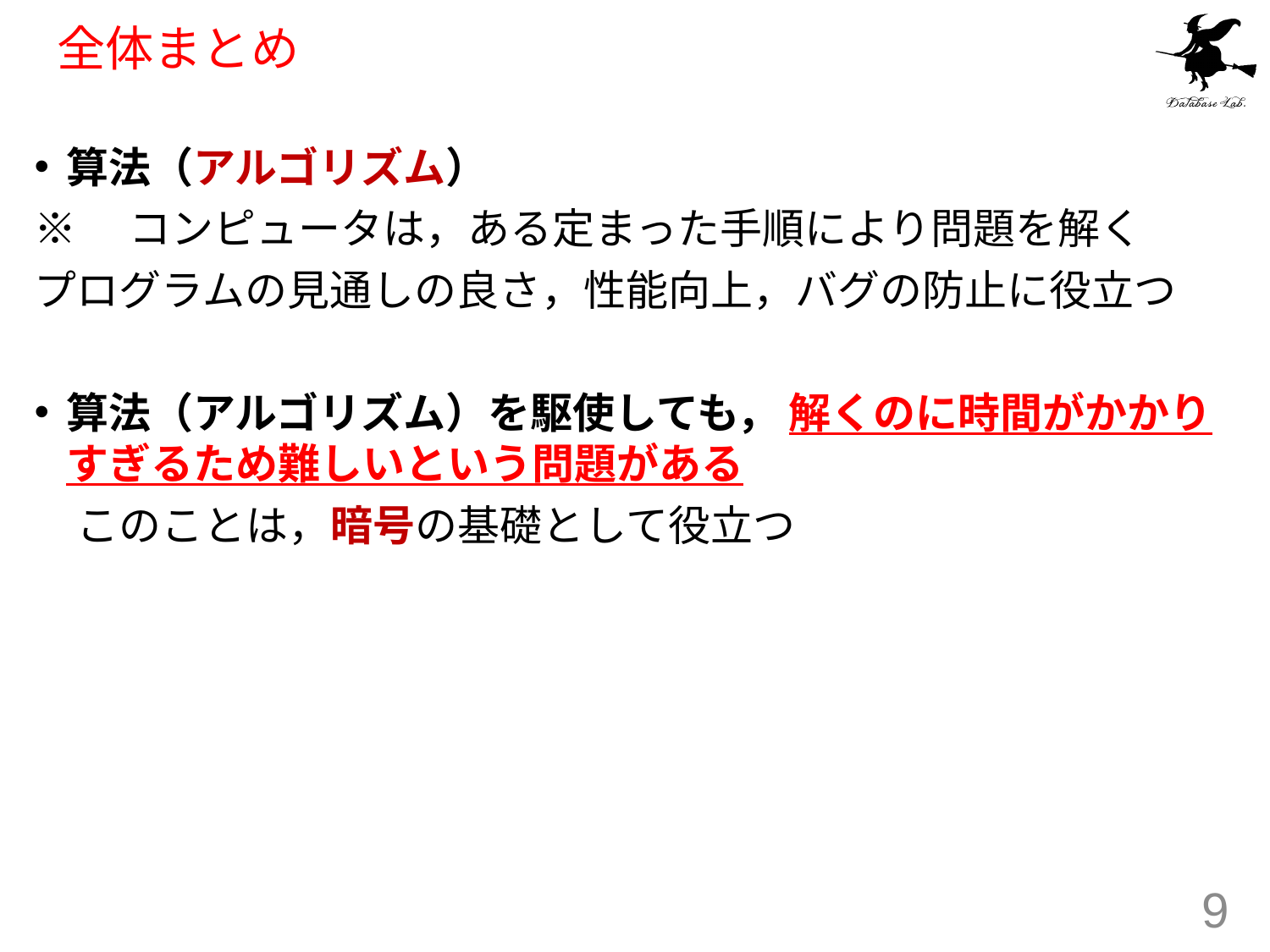

# 全体まとめ
算法（アルゴリズム）
※　コンピュータは，ある定まった手順により問題を解く
プログラムの見通しの良さ，性能向上，バグの防止に役立つ

算法（アルゴリズム）を駆使しても， 解くのに時間がかかりすぎるため難しいという問題がある
　このことは，暗号の基礎として役立つ

9